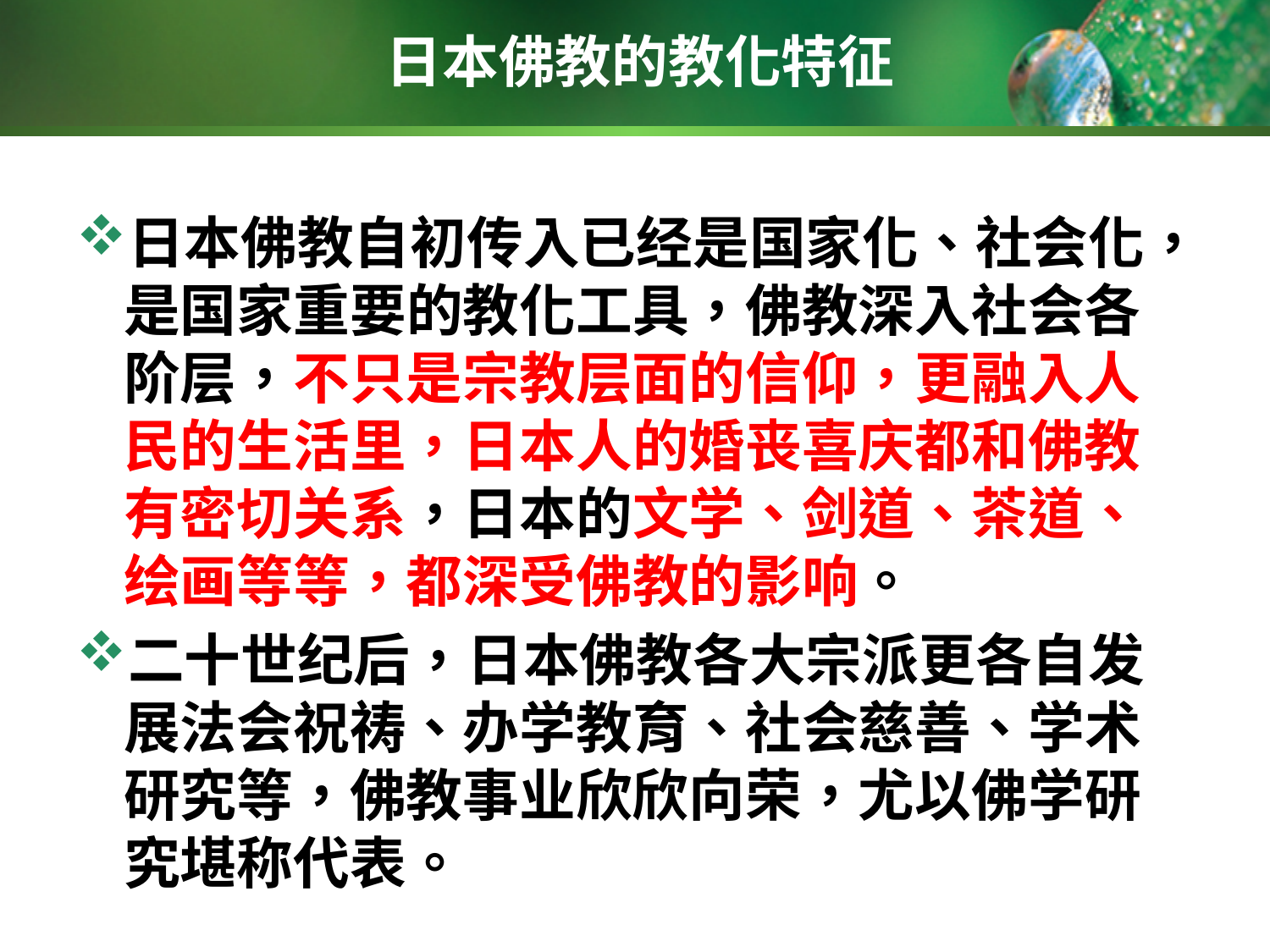

# 日本佛教的教化特征
日本佛教自初传入已经是国家化、社会化，是国家重要的教化工具，佛教深入社会各阶层，不只是宗教层面的信仰，更融入人民的生活里，日本人的婚丧喜庆都和佛教有密切关系，日本的文学、剑道、茶道、绘画等等，都深受佛教的影响。
二十世纪后，日本佛教各大宗派更各自发展法会祝祷、办学教育、社会慈善、学术研究等，佛教事业欣欣向荣，尤以佛学研究堪称代表。